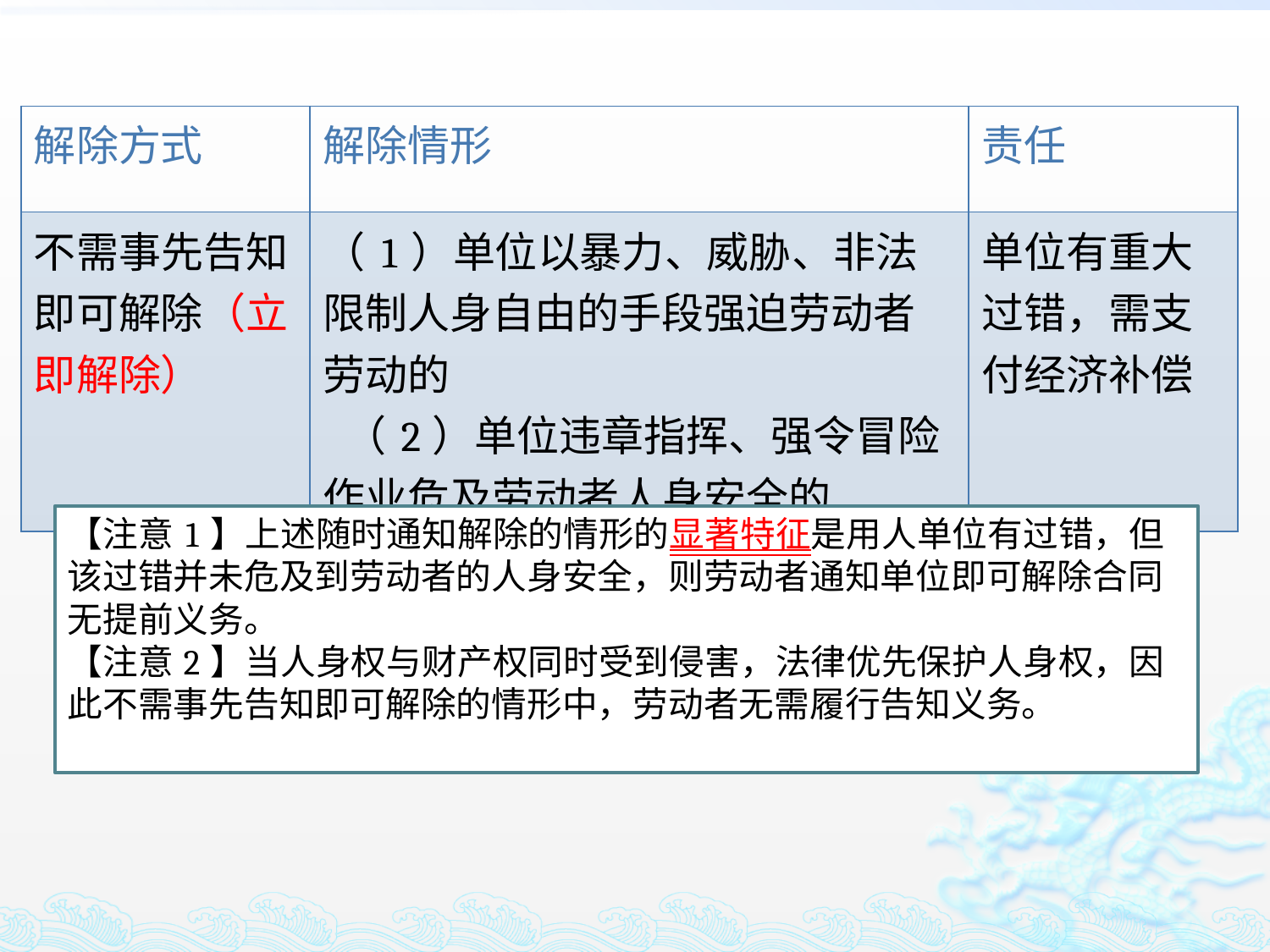

| 解除方式 | 解除情形 | 责任 |
| --- | --- | --- |
| 不需事先告知即可解除（立即解除） | （1）单位以暴力、威胁、非法限制人身自由的手段强迫劳动者劳动的 （2）单位违章指挥、强令冒险作业危及劳动者人身安全的 | 单位有重大过错，需支付经济补偿 |
【注意1】上述随时通知解除的情形的显著特征是用人单位有过错，但该过错并未危及到劳动者的人身安全，则劳动者通知单位即可解除合同无提前义务。
【注意2】当人身权与财产权同时受到侵害，法律优先保护人身权，因此不需事先告知即可解除的情形中，劳动者无需履行告知义务。